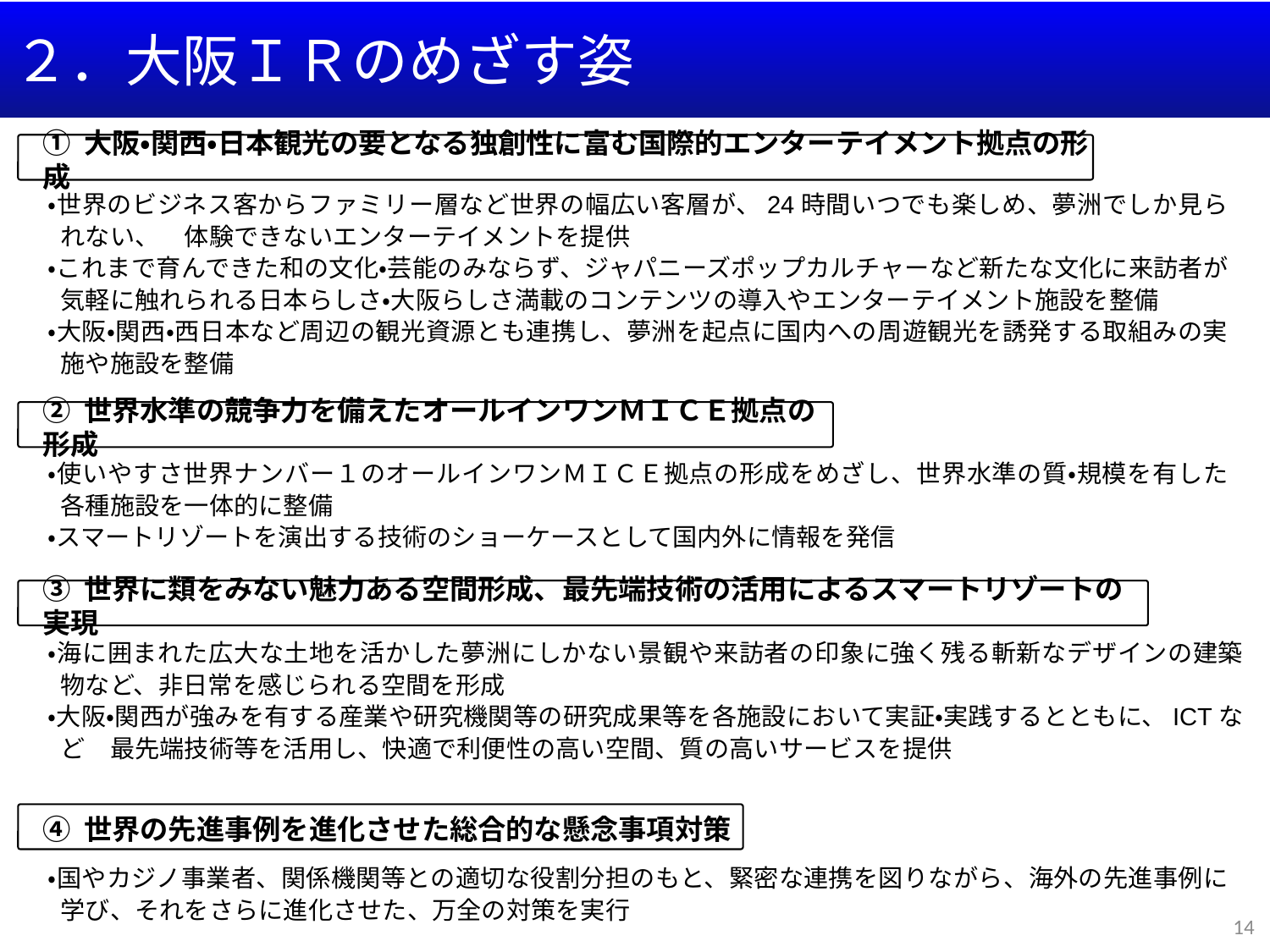

２．大阪ＩＲのめざす姿
① 大阪・関西・日本観光の要となる独創性に富む国際的エンターテイメント拠点の形成
・世界のビジネス客からファミリー層など世界の幅広い客層が、24時間いつでも楽しめ、夢洲でしか見られない、　体験できないエンターテイメントを提供
・これまで育んできた和の文化・芸能のみならず、ジャパニーズポップカルチャーなど新たな文化に来訪者が気軽に触れられる日本らしさ・大阪らしさ満載のコンテンツの導入やエンターテイメント施設を整備
・大阪・関西・西日本など周辺の観光資源とも連携し、夢洲を起点に国内への周遊観光を誘発する取組みの実施や施設を整備
② 世界水準の競争力を備えたオールインワンＭＩＣＥ拠点の形成
・使いやすさ世界ナンバー１のオールインワンＭＩＣＥ拠点の形成をめざし、世界水準の質・規模を有した各種施設を一体的に整備
・スマートリゾートを演出する技術のショーケースとして国内外に情報を発信
③ 世界に類をみない魅力ある空間形成、最先端技術の活用によるスマートリゾートの実現
・海に囲まれた広大な土地を活かした夢洲にしかない景観や来訪者の印象に強く残る斬新なデザインの建築物など、非日常を感じられる空間を形成
・大阪・関西が強みを有する産業や研究機関等の研究成果等を各施設において実証・実践するとともに、ICTなど　最先端技術等を活用し、快適で利便性の高い空間、質の高いサービスを提供
④ 世界の先進事例を進化させた総合的な懸念事項対策
・国やカジノ事業者、関係機関等との適切な役割分担のもと、緊密な連携を図りながら、海外の先進事例に学び、それをさらに進化させた、万全の対策を実行
14